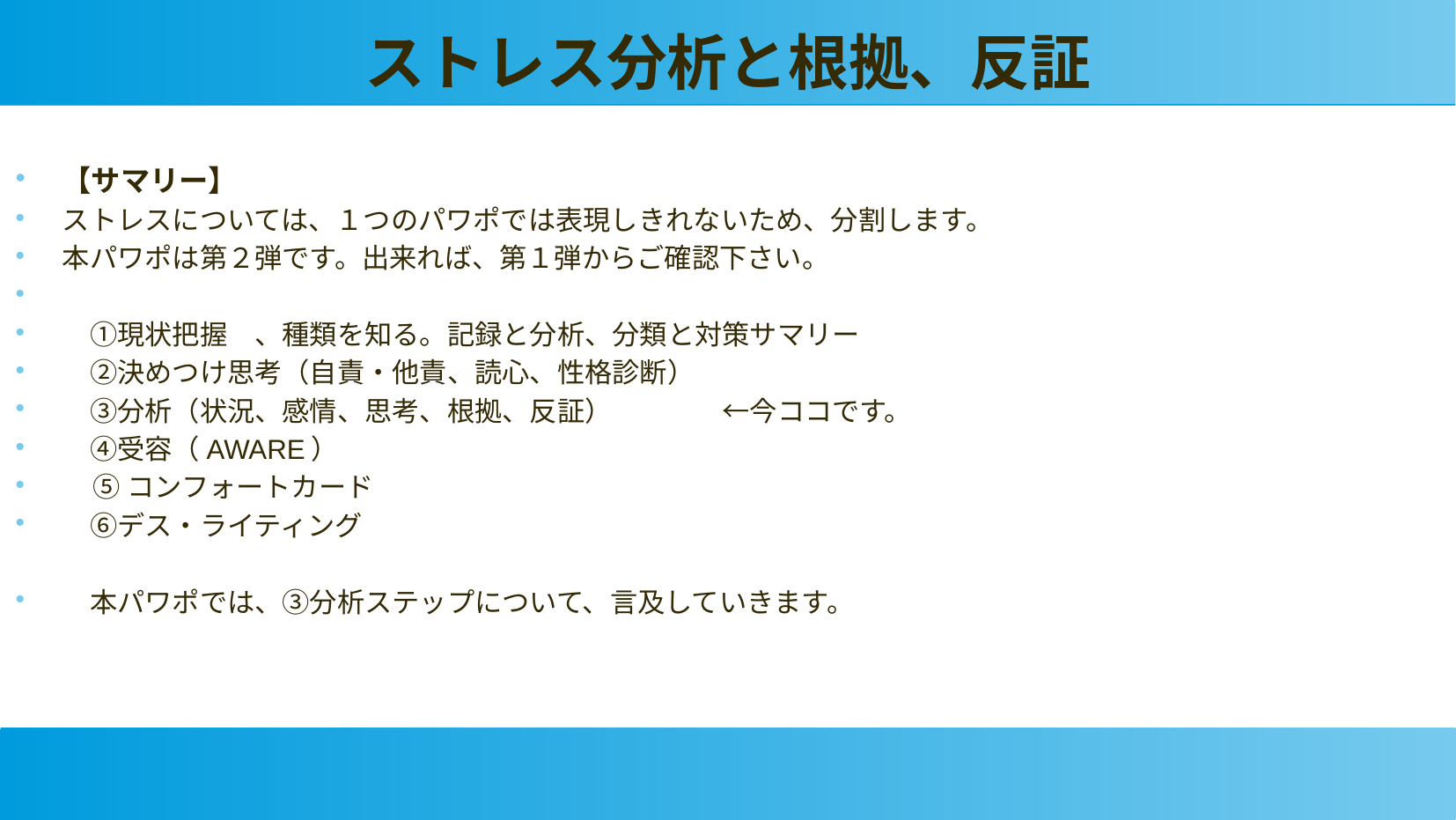

ストレス分析と根拠、反証

【サマリー】
ストレスについては、１つのパワポでは表現しきれないため、分割します。
本パワポは第２弾です。出来れば、第１弾からご確認下さい。

　①現状把握　、種類を知る。記録と分析、分類と対策サマリー
　②決めつけ思考（自責・他責、読心、性格診断）
　③分析（状況、感情、思考、根拠、反証）　　　　←今ココです。
　④受容（AWARE）
     ⑤コンフォートカード
　⑥デス・ライティング

　本パワポでは、③分析ステップについて、言及していきます。